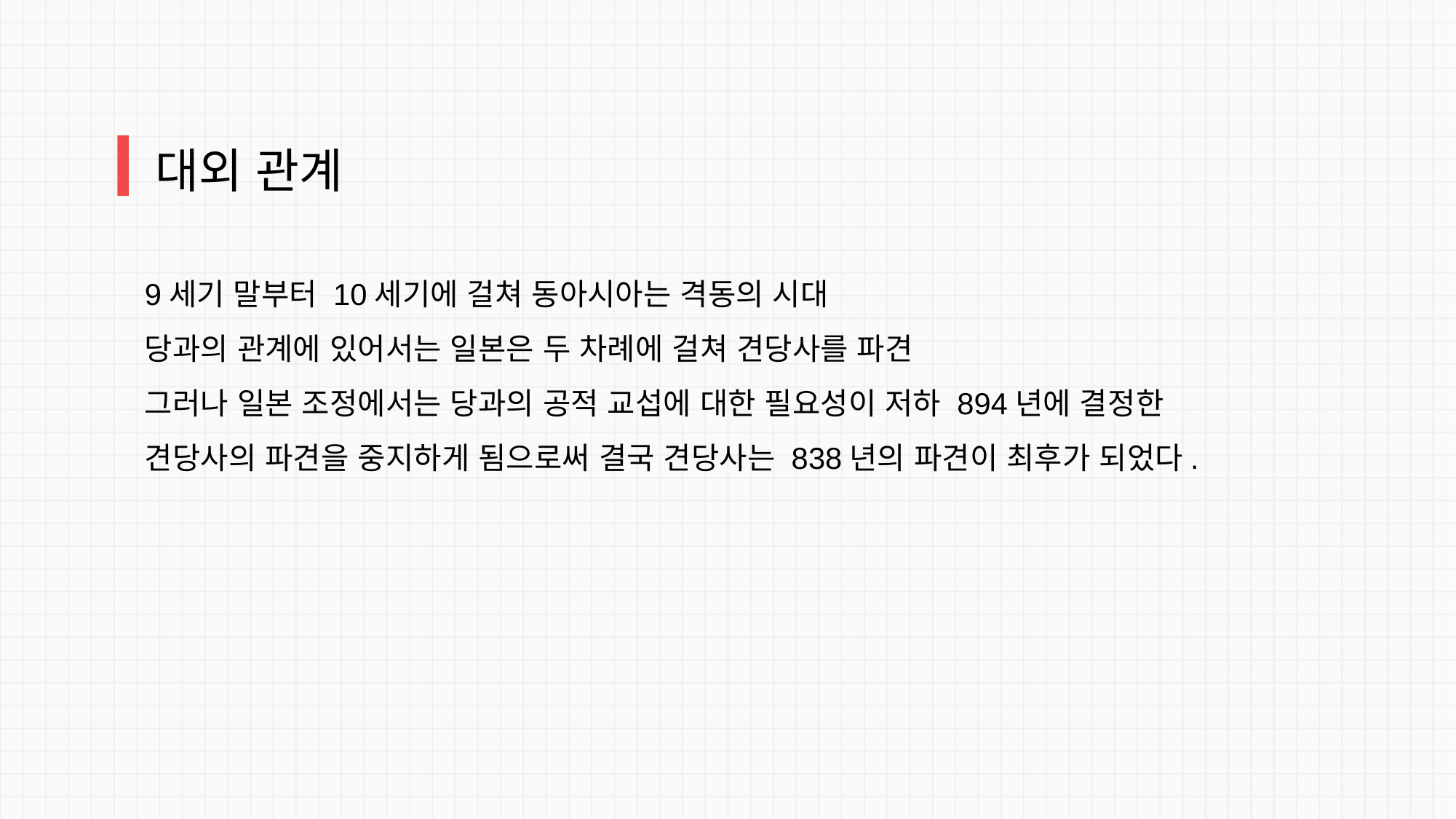

대외 관계

9세기 말부터 10세기에 걸쳐 동아시아는 격동의 시대
당과의 관계에 있어서는 일본은 두 차례에 걸쳐 견당사를 파견
그러나 일본 조정에서는 당과의 공적 교섭에 대한 필요성이 저하 894년에 결정한 견당사의 파견을 중지하게 됨으로써 결국 견당사는 838년의 파견이 최후가 되었다.